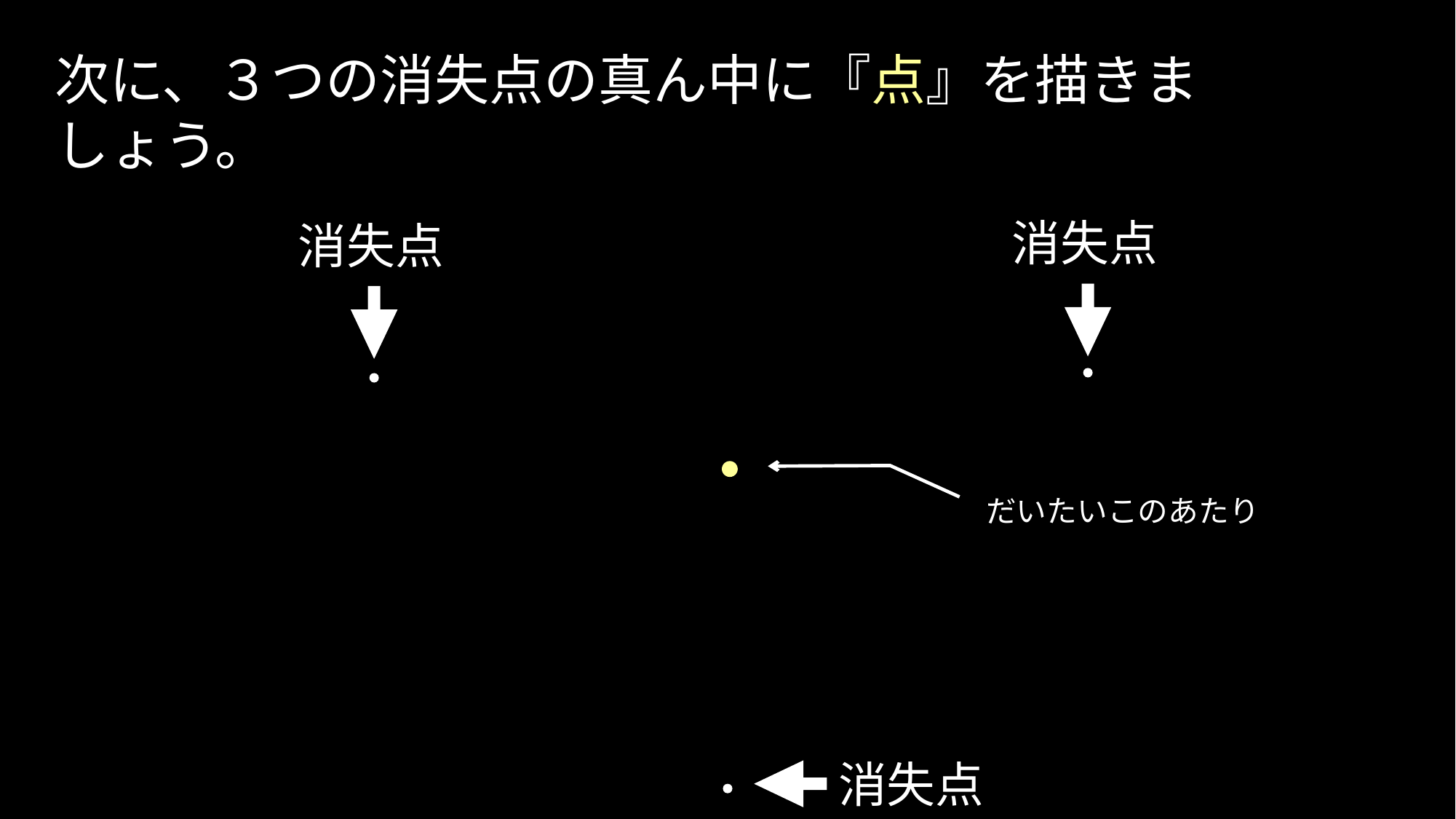

次に、３つの消失点の真ん中に『点』を描きましょう。
消失点
消失点

だいたいこのあたり
消失点